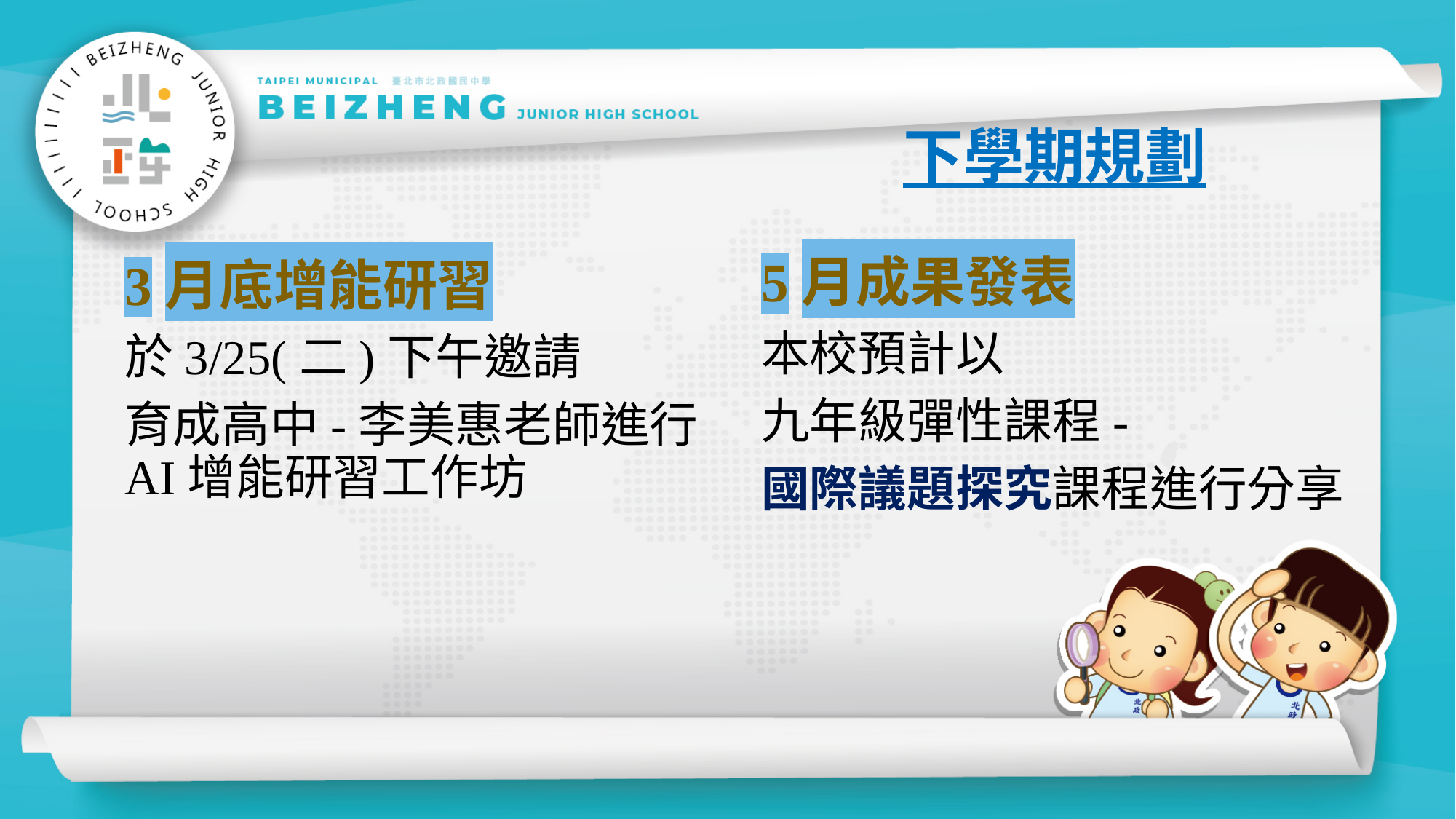

# 下學期規劃
5月成果發表
本校預計以
九年級彈性課程-
國際議題探究課程進行分享
3月底增能研習
於3/25(二)下午邀請
育成高中-李美惠老師進行AI增能研習工作坊